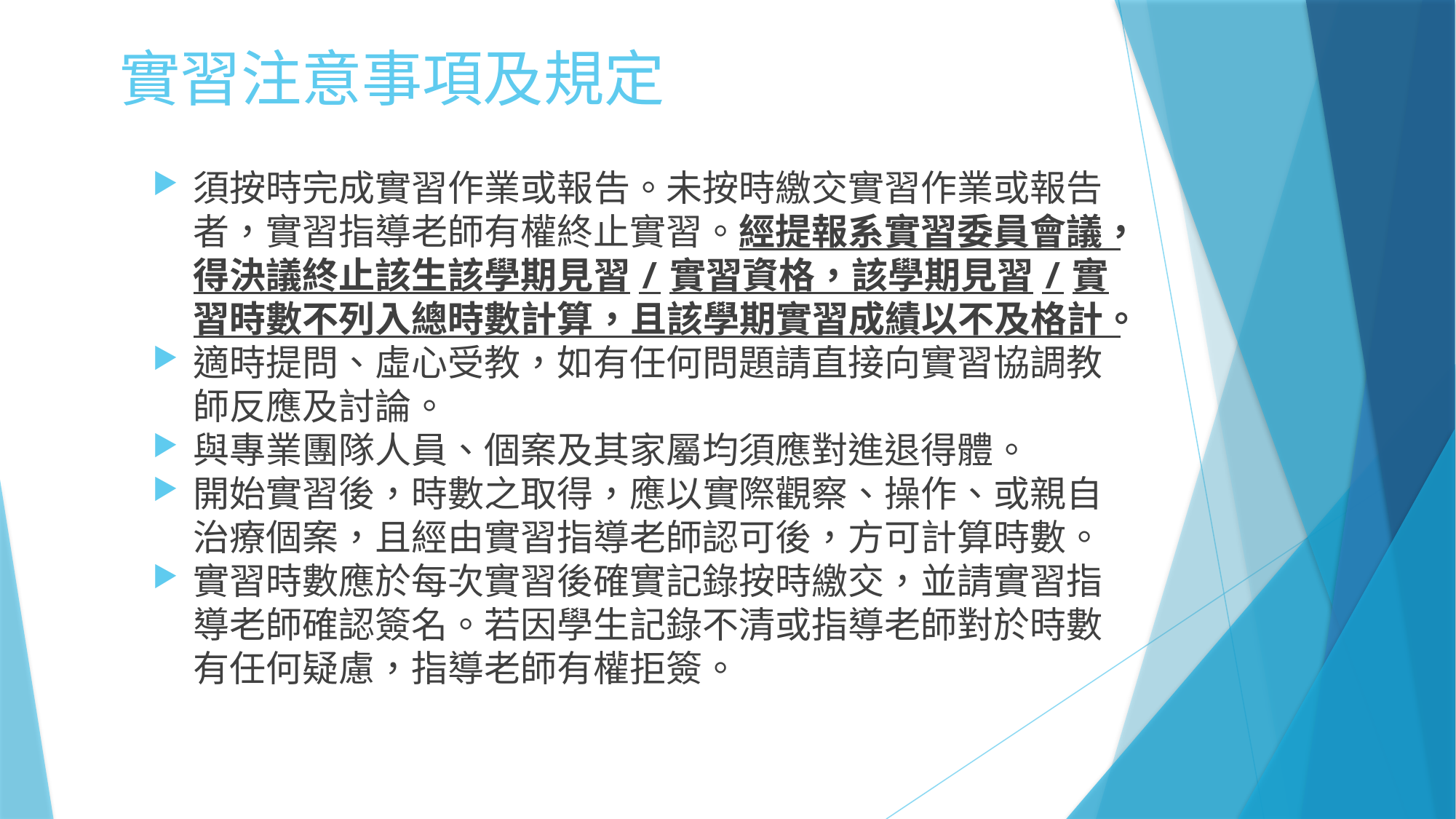

# 實習注意事項及規定
須按時完成實習作業或報告。未按時繳交實習作業或報告者，實習指導老師有權終止實習。經提報系實習委員會議，得決議終止該生該學期見習/實習資格，該學期見習/實習時數不列入總時數計算，且該學期實習成績以不及格計。
適時提問、虛心受教，如有任何問題請直接向實習協調教師反應及討論。
與專業團隊人員、個案及其家屬均須應對進退得體。
開始實習後，時數之取得，應以實際觀察、操作、或親自治療個案，且經由實習指導老師認可後，方可計算時數。
實習時數應於每次實習後確實記錄按時繳交，並請實習指導老師確認簽名。若因學生記錄不清或指導老師對於時數有任何疑慮，指導老師有權拒簽。